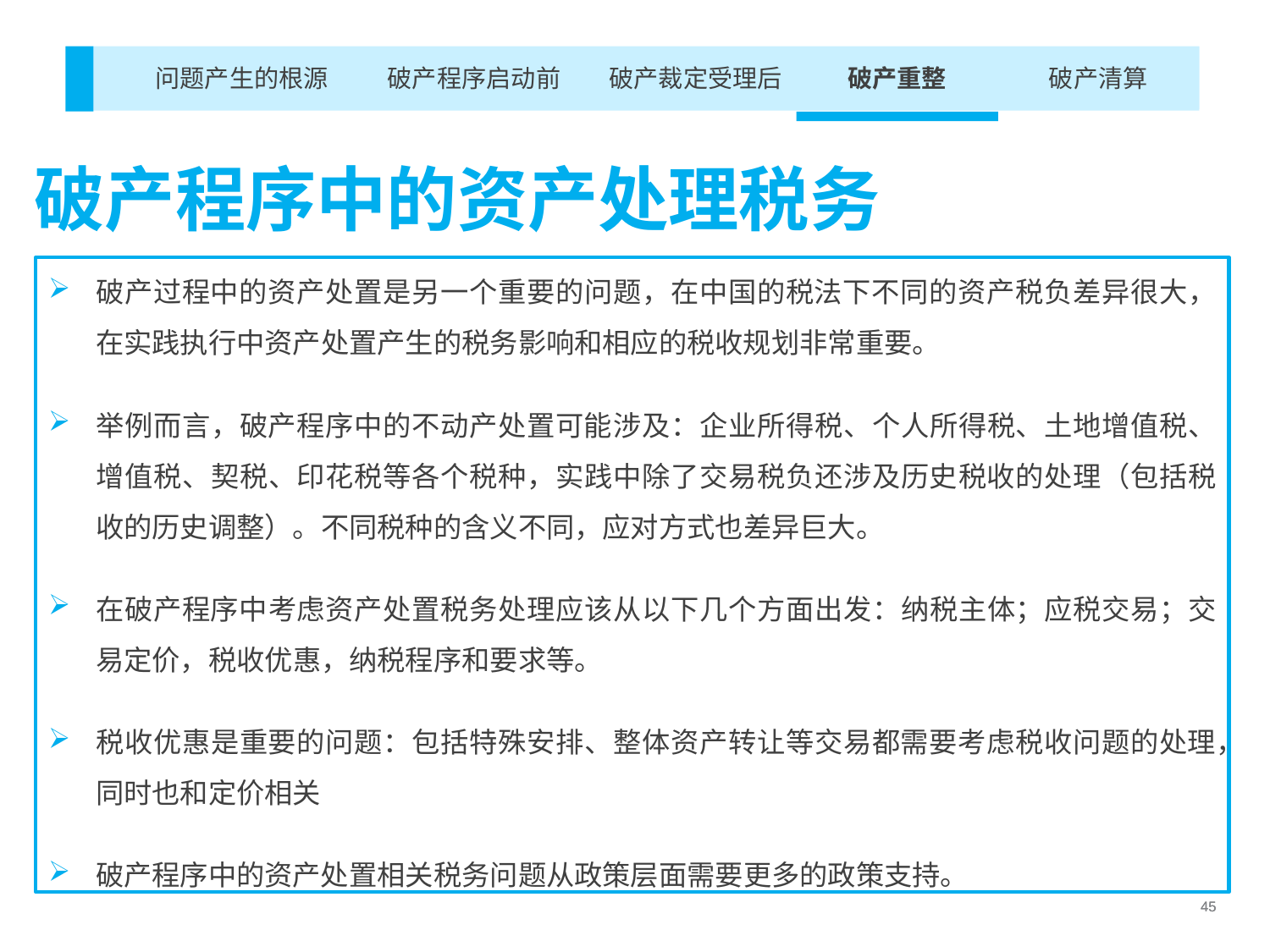

破产重整
破产清算
破产裁定受理后
破产程序启动前
问题产生的根源

破产程序中的资产处理税务
破产过程中的资产处置是另一个重要的问题，在中国的税法下不同的资产税负差异很大，在实践执行中资产处置产生的税务影响和相应的税收规划非常重要。
举例而言，破产程序中的不动产处置可能涉及：企业所得税、个人所得税、土地增值税、增值税、契税、印花税等各个税种，实践中除了交易税负还涉及历史税收的处理（包括税收的历史调整）。不同税种的含义不同，应对方式也差异巨大。
在破产程序中考虑资产处置税务处理应该从以下几个方面出发：纳税主体；应税交易；交易定价，税收优惠，纳税程序和要求等。
税收优惠是重要的问题：包括特殊安排、整体资产转让等交易都需要考虑税收问题的处理，同时也和定价相关
破产程序中的资产处置相关税务问题从政策层面需要更多的政策支持。
45
45